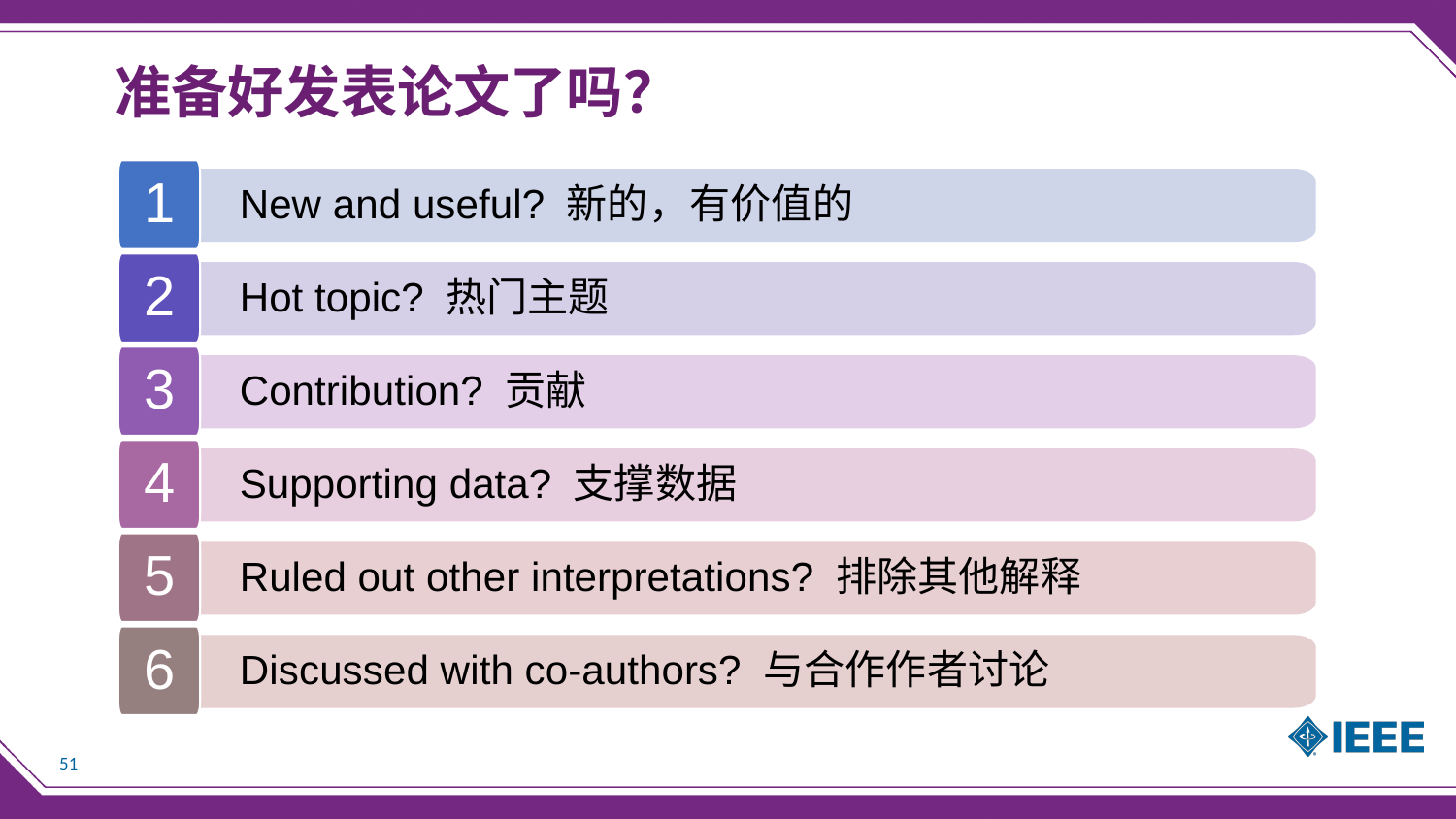

# 准备好发表论文了吗？
1
New and useful? 新的，有价值的
2
Hot topic? 热门主题
3
Contribution? 贡献
4
Supporting data? 支撑数据
5
Ruled out other interpretations? 排除其他解释
6
Discussed with co-authors? 与合作作者讨论
51